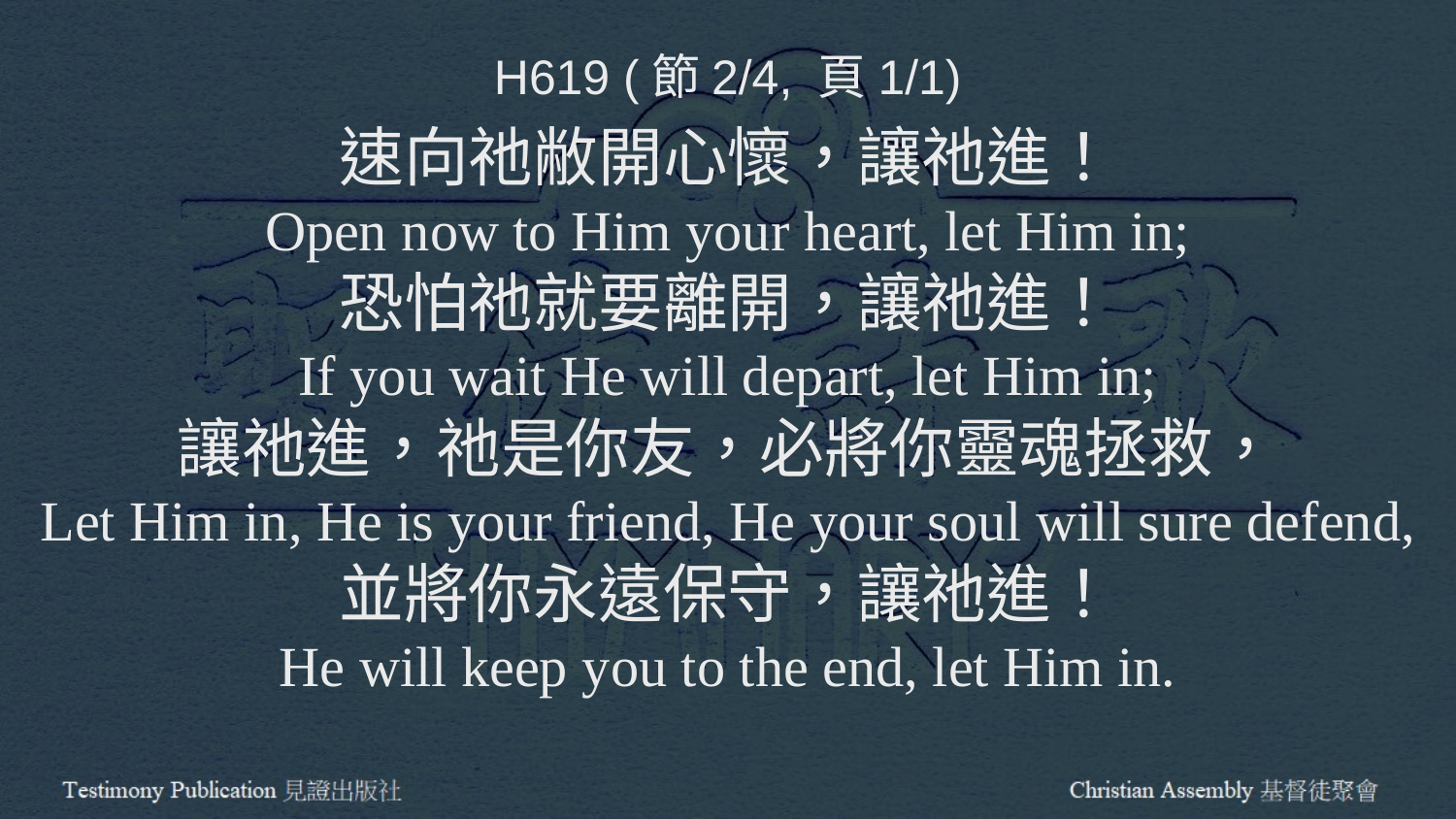

H619 (節2/4, 頁1/1)
速向祂敝開心懷，讓祂進！
Open now to Him your heart, let Him in;
恐怕祂就要離開，讓祂進！
If you wait He will depart, let Him in;
讓祂進，祂是你友，必將你靈魂拯救，
Let Him in, He is your friend, He your soul will sure defend,
並將你永遠保守，讓祂進！
He will keep you to the end, let Him in.